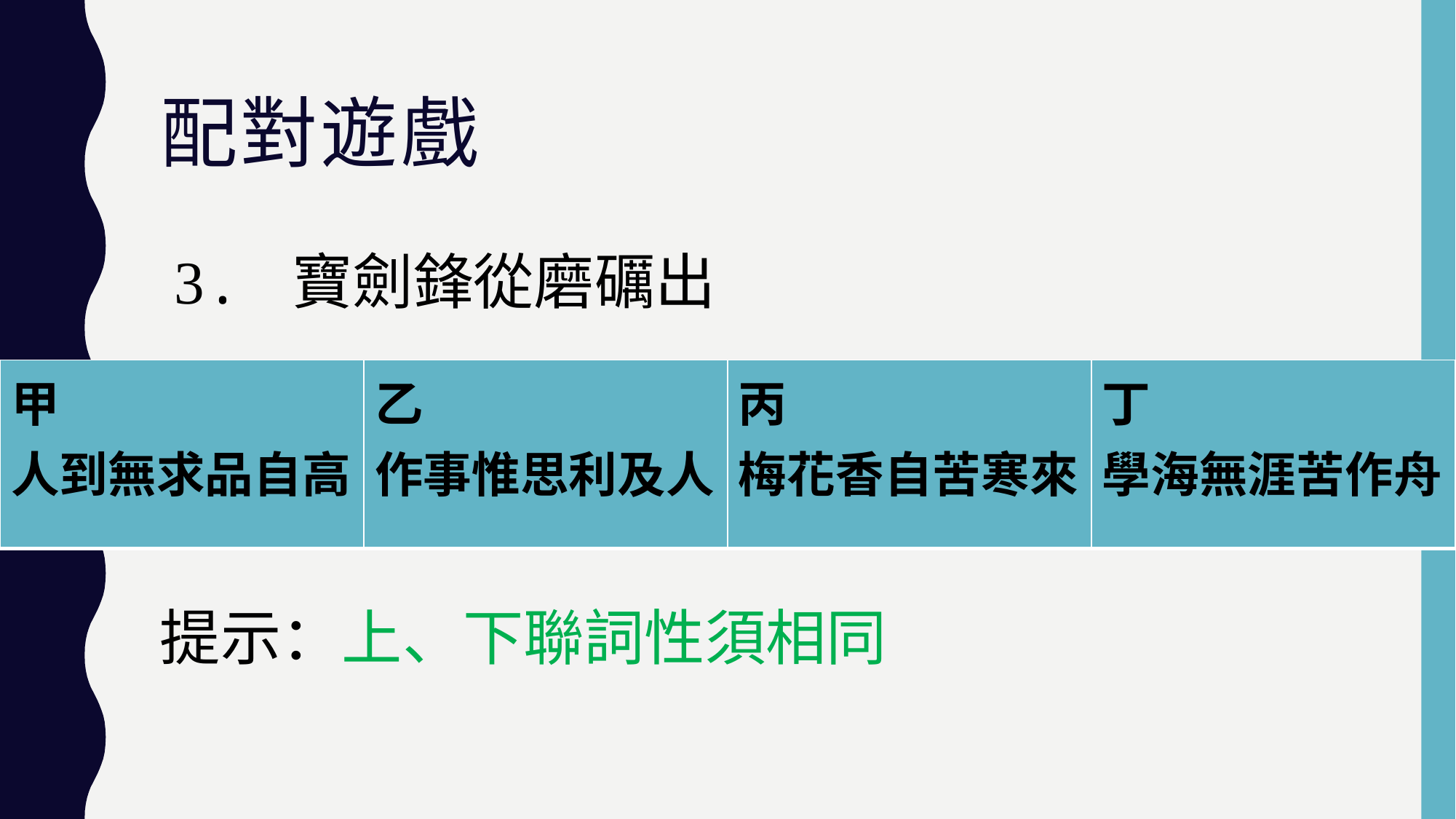

# 配對遊戲
3. 寶劍鋒從磨礪出

| 甲 人到無求品自高 | 乙 作事惟思利及人 | 丙 梅花香自苦寒來 | 丁 學海無涯苦作舟 |
| --- | --- | --- | --- |
提示：上、下聯詞性須相同